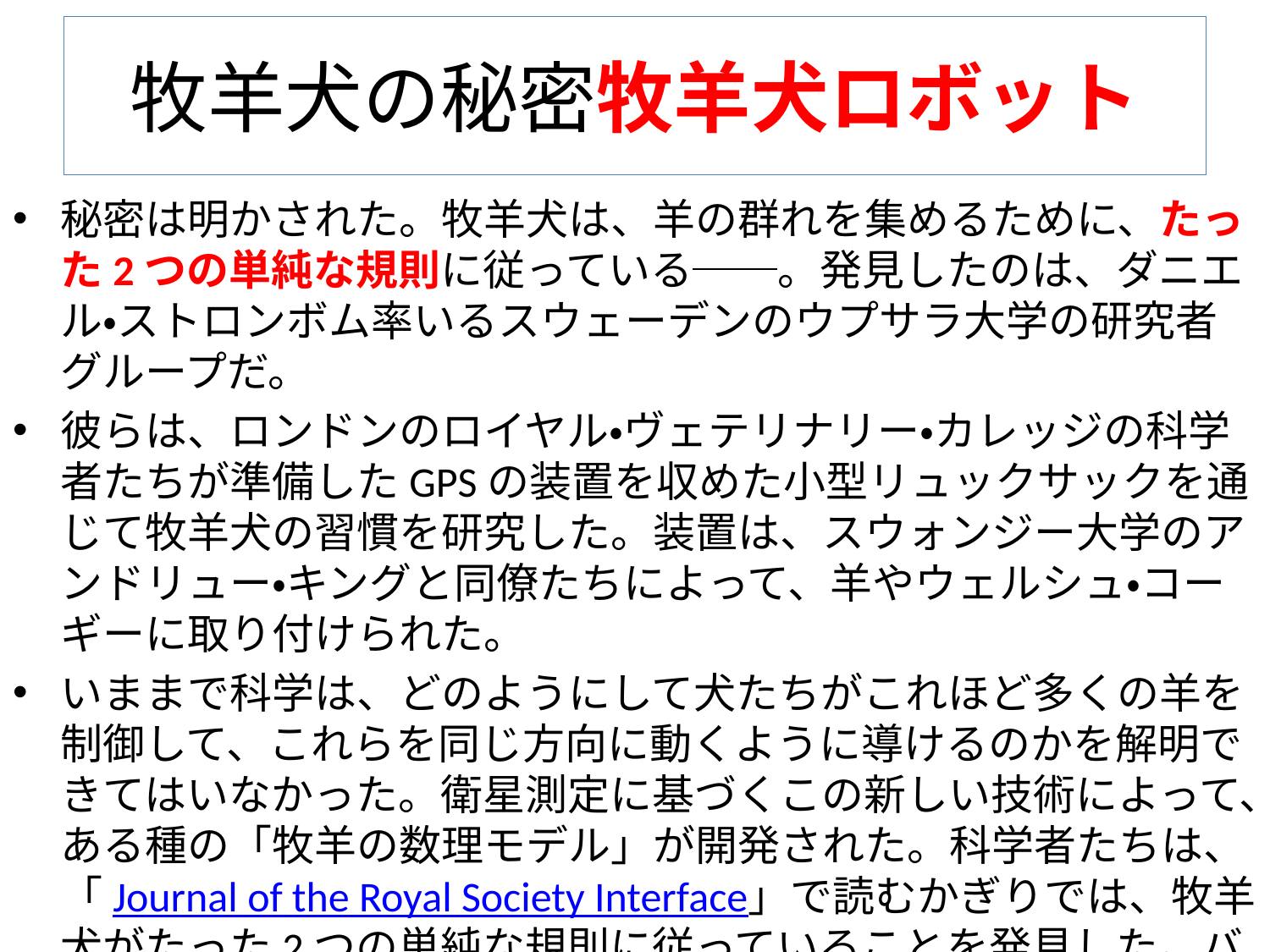

# 牧羊犬の秘密牧羊犬ロボット
秘密は明かされた。牧羊犬は、羊の群れを集めるために、たった2つの単純な規則に従っている──。発見したのは、ダニエル・ストロンボム率いるスウェーデンのウプサラ大学の研究者グループだ。
彼らは、ロンドンのロイヤル・ヴェテリナリー・カレッジの科学者たちが準備したGPSの装置を収めた小型リュックサックを通じて牧羊犬の習慣を研究した。装置は、スウォンジー大学のアンドリュー・キングと同僚たちによって、羊やウェルシュ・コーギーに取り付けられた。
いままで科学は、どのようにして犬たちがこれほど多くの羊を制御して、これらを同じ方向に動くように導けるのかを解明できてはいなかった。衛星測定に基づくこの新しい技術によって、ある種の「牧羊の数理モデル」が開発された。科学者たちは、「Journal of the Royal Society Interface」で読むかぎりでは、牧羊犬がたった2つの単純な規則に従っていることを発見した。バラバラになる羊を集めることと、群れが密集したら羊たちを前へと押し出すことだ。